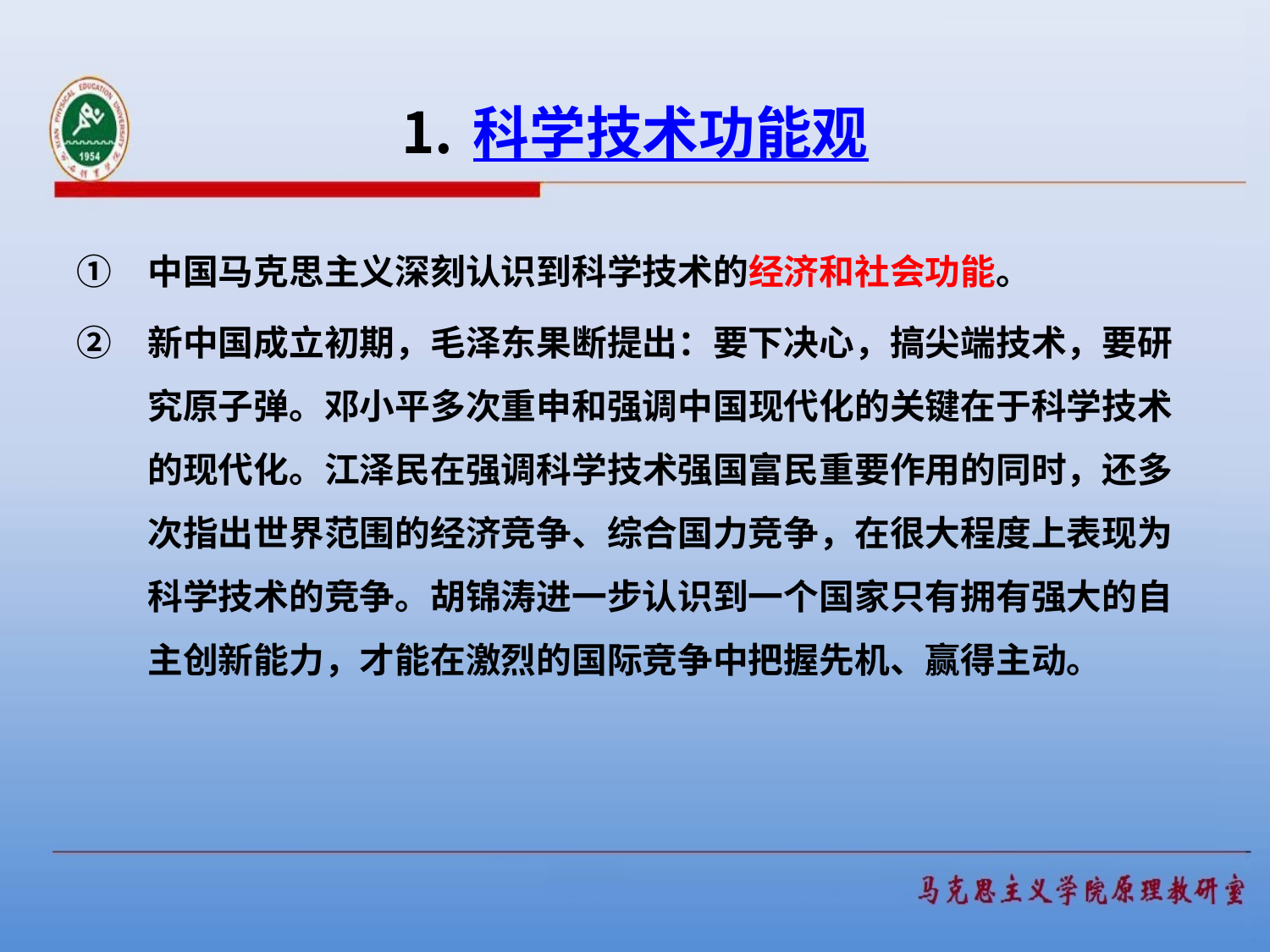

# 科学技术功能观
中国马克思主义深刻认识到科学技术的经济和社会功能。
新中国成立初期，毛泽东果断提出：要下决心，搞尖端技术，要研究原子弹。邓小平多次重申和强调中国现代化的关键在于科学技术的现代化。江泽民在强调科学技术强国富民重要作用的同时，还多次指出世界范围的经济竞争、综合国力竞争，在很大程度上表现为科学技术的竞争。胡锦涛进一步认识到一个国家只有拥有强大的自主创新能力，才能在激烈的国际竞争中把握先机、赢得主动。